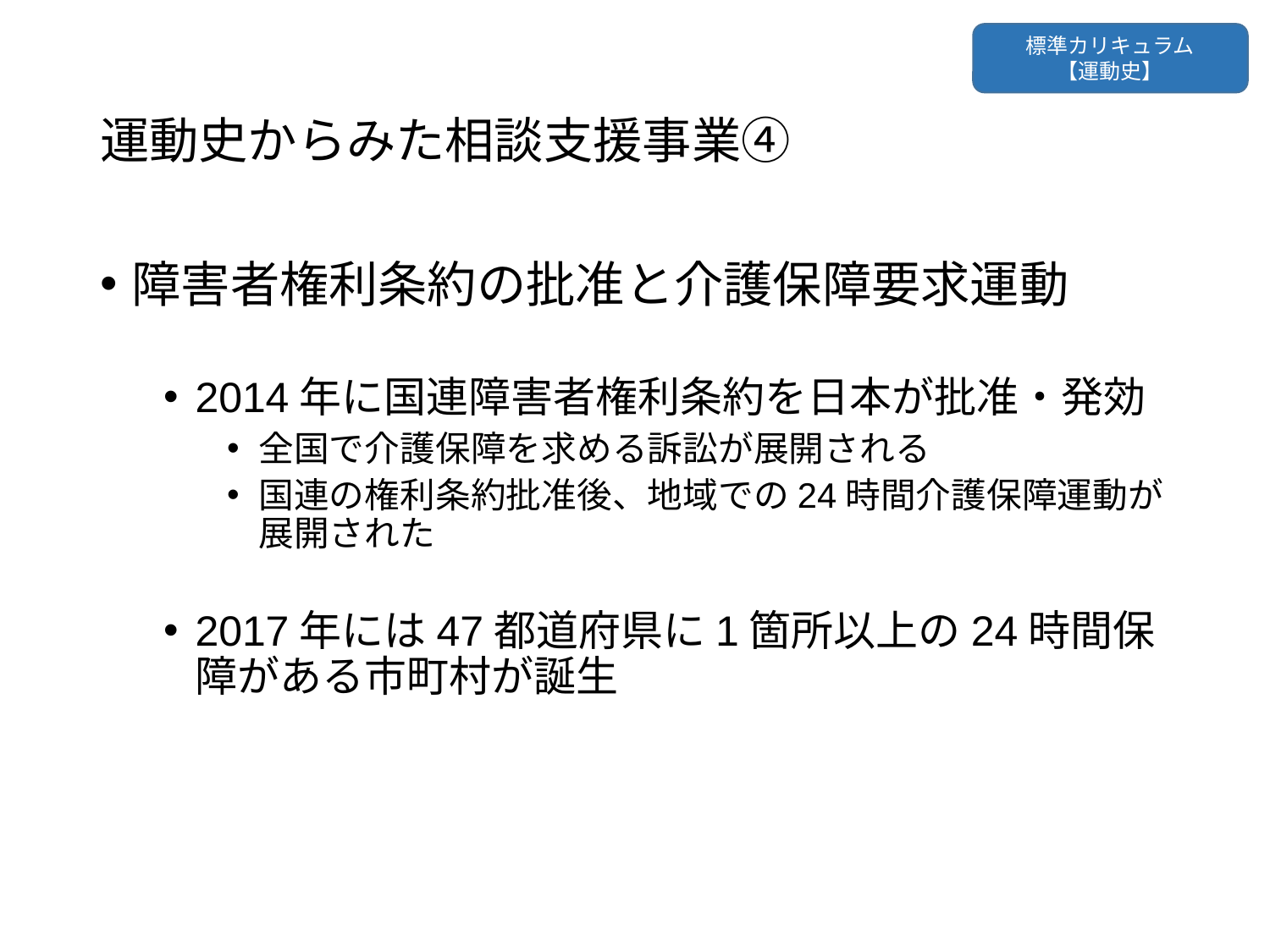

標準カリキュラム
【運動史】
# 運動史からみた相談支援事業④
障害者権利条約の批准と介護保障要求運動

2014年に国連障害者権利条約を日本が批准・発効
全国で介護保障を求める訴訟が展開される
国連の権利条約批准後、地域での24時間介護保障運動が展開された

2017年には47都道府県に1箇所以上の24時間保障がある市町村が誕生